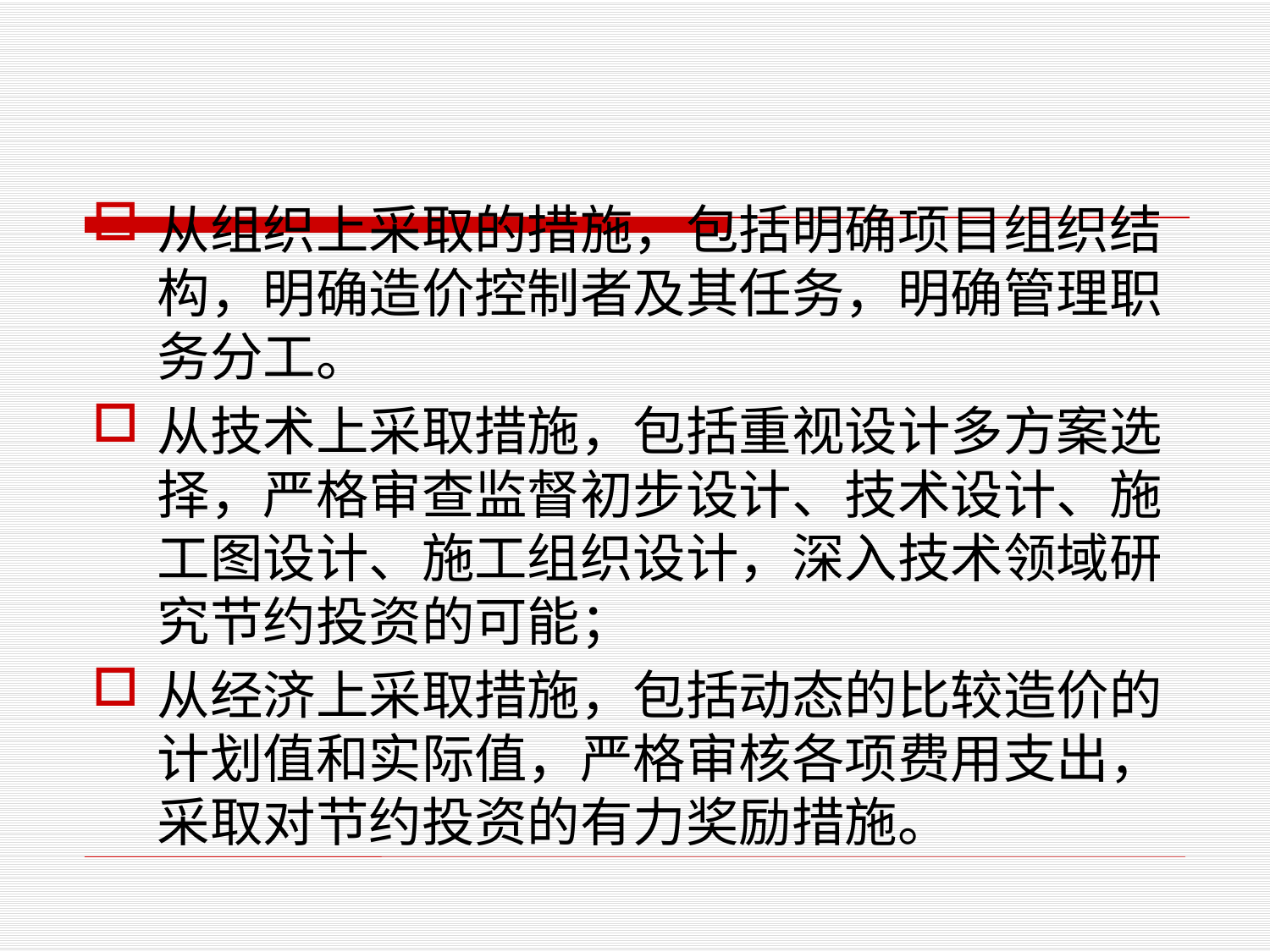

从组织上采取的措施，包括明确项目组织结构，明确造价控制者及其任务，明确管理职务分工。
从技术上采取措施，包括重视设计多方案选择，严格审查监督初步设计、技术设计、施工图设计、施工组织设计，深入技术领域研究节约投资的可能；
从经济上采取措施，包括动态的比较造价的计划值和实际值，严格审核各项费用支出，采取对节约投资的有力奖励措施。